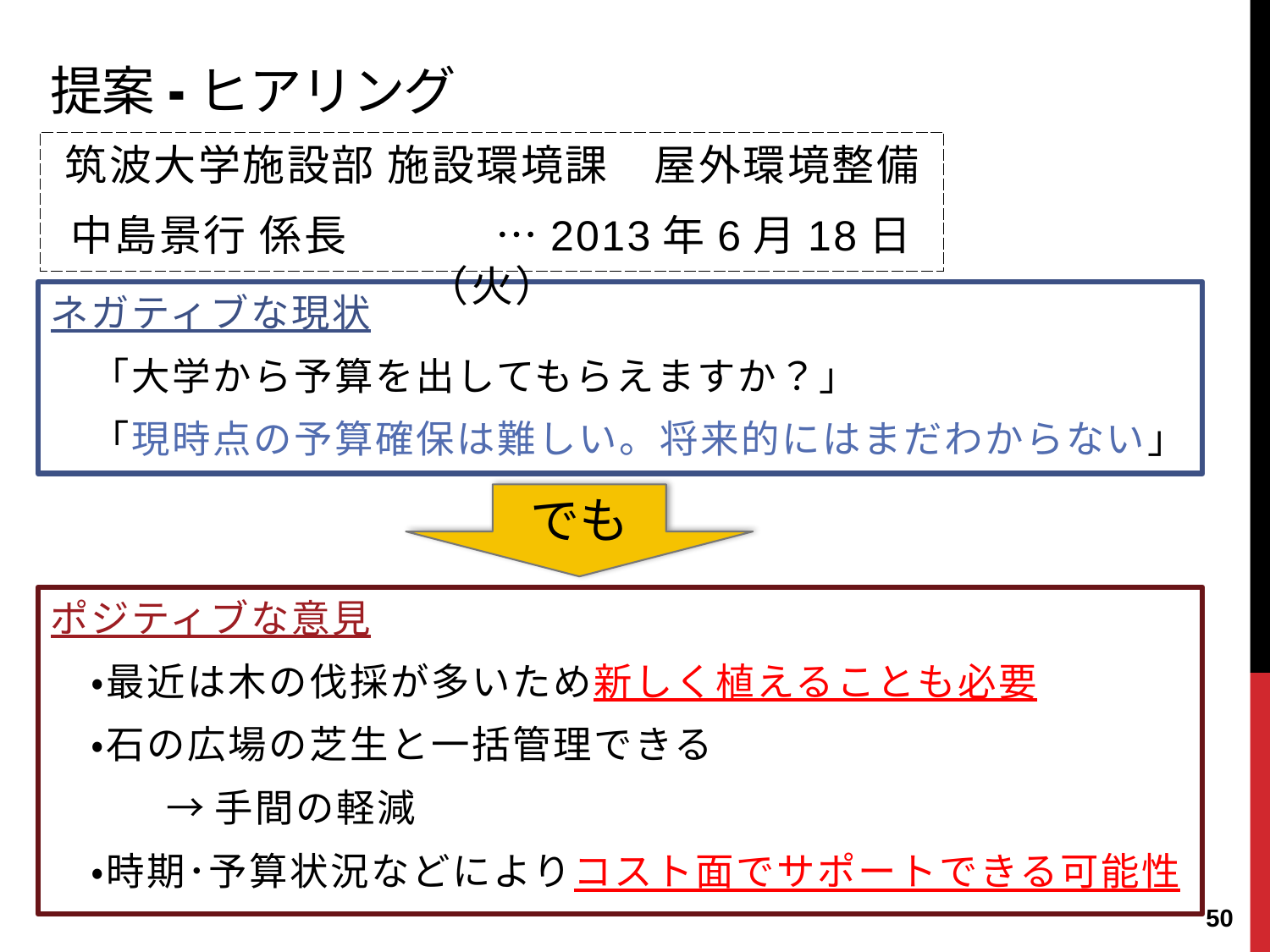

提案-ヒアリング
筑波大学施設部 施設環境課　屋外環境整備
中島景行 係長	　…2013年6月18日（火）
ネガティブな現状
　「大学から予算を出してもらえますか？」
　「現時点の予算確保は難しい。将来的にはまだわからない」
でも
ポジティブな意見
　•最近は木の伐採が多いため新しく植えることも必要
　•石の広場の芝生と一括管理できる
				→手間の軽減
　•時期･予算状況などによりコスト面でサポートできる可能性
50